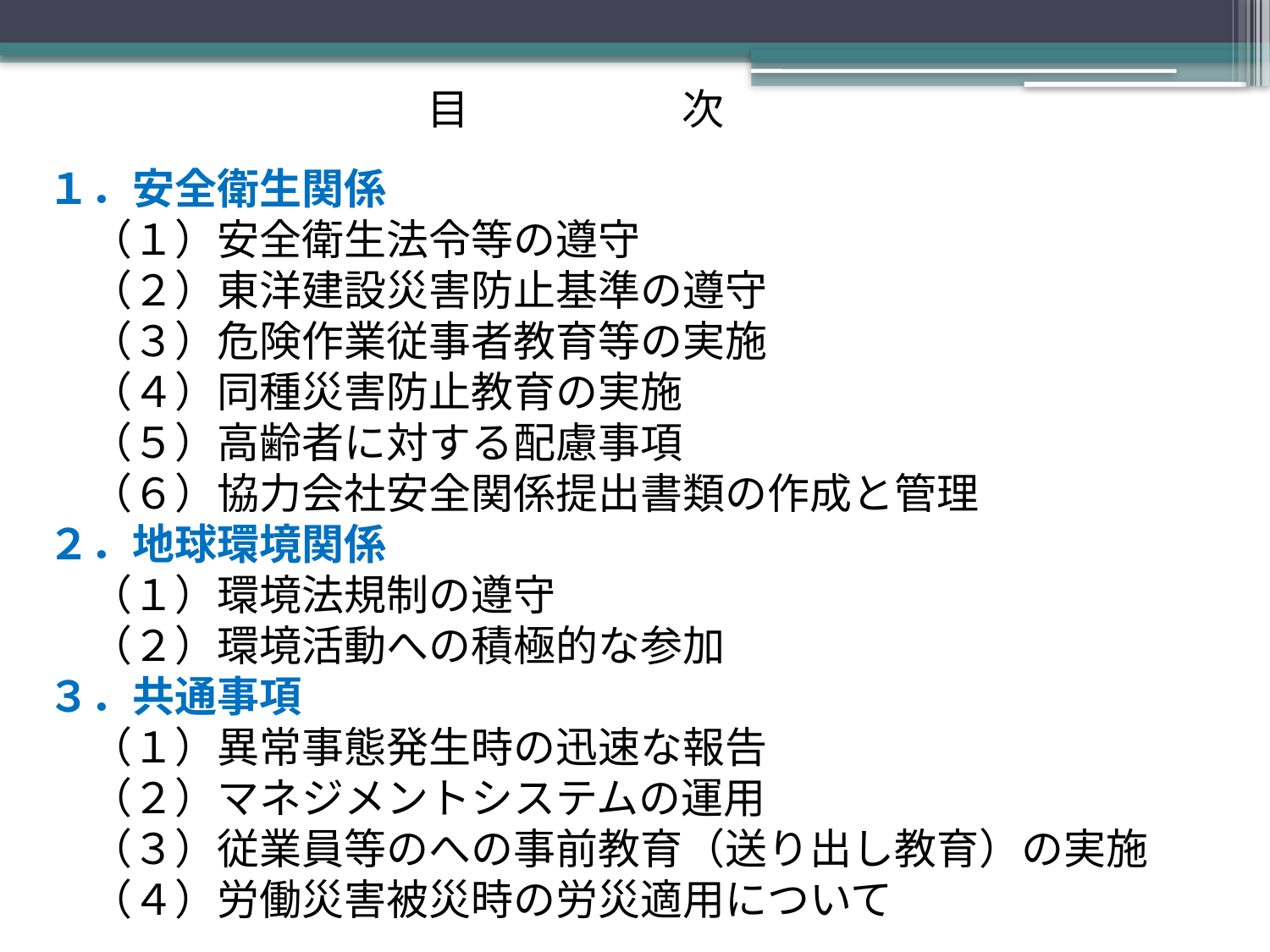

目　　　　　次
１．安全衛生関係
　（１）安全衛生法令等の遵守
　（２）東洋建設災害防止基準の遵守
　（３）危険作業従事者教育等の実施
　（４）同種災害防止教育の実施
　（５）高齢者に対する配慮事項
　（６）協力会社安全関係提出書類の作成と管理
２．地球環境関係
　（１）環境法規制の遵守
　（２）環境活動への積極的な参加
３．共通事項
　（１）異常事態発生時の迅速な報告
　（２）マネジメントシステムの運用
　（３）従業員等のへの事前教育（送り出し教育）の実施
　（４）労働災害被災時の労災適用について